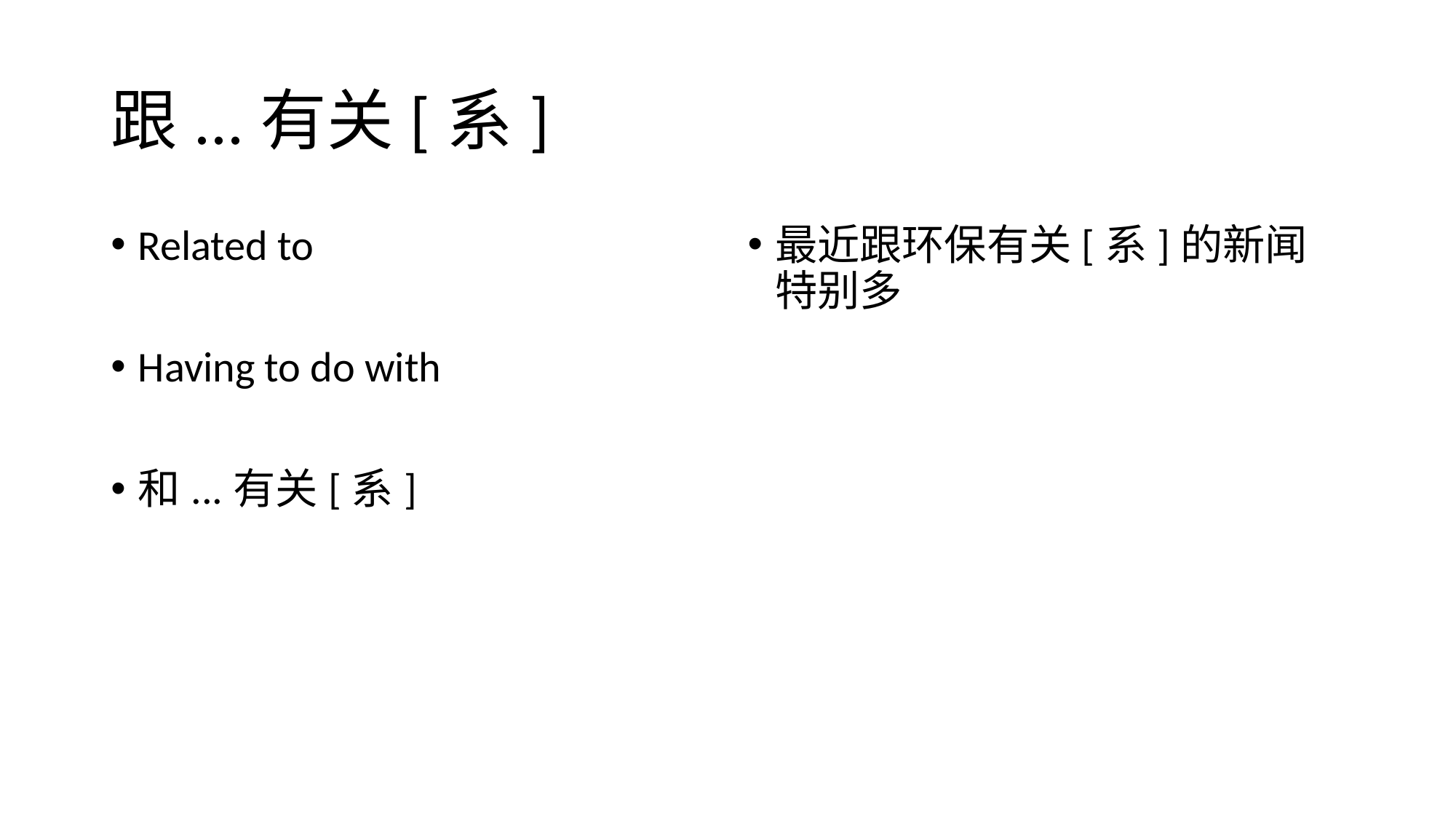

# 跟...有关[系]
Related to

Having to do with

和...有关[系]

最近跟环保有关[系]的新闻特别多